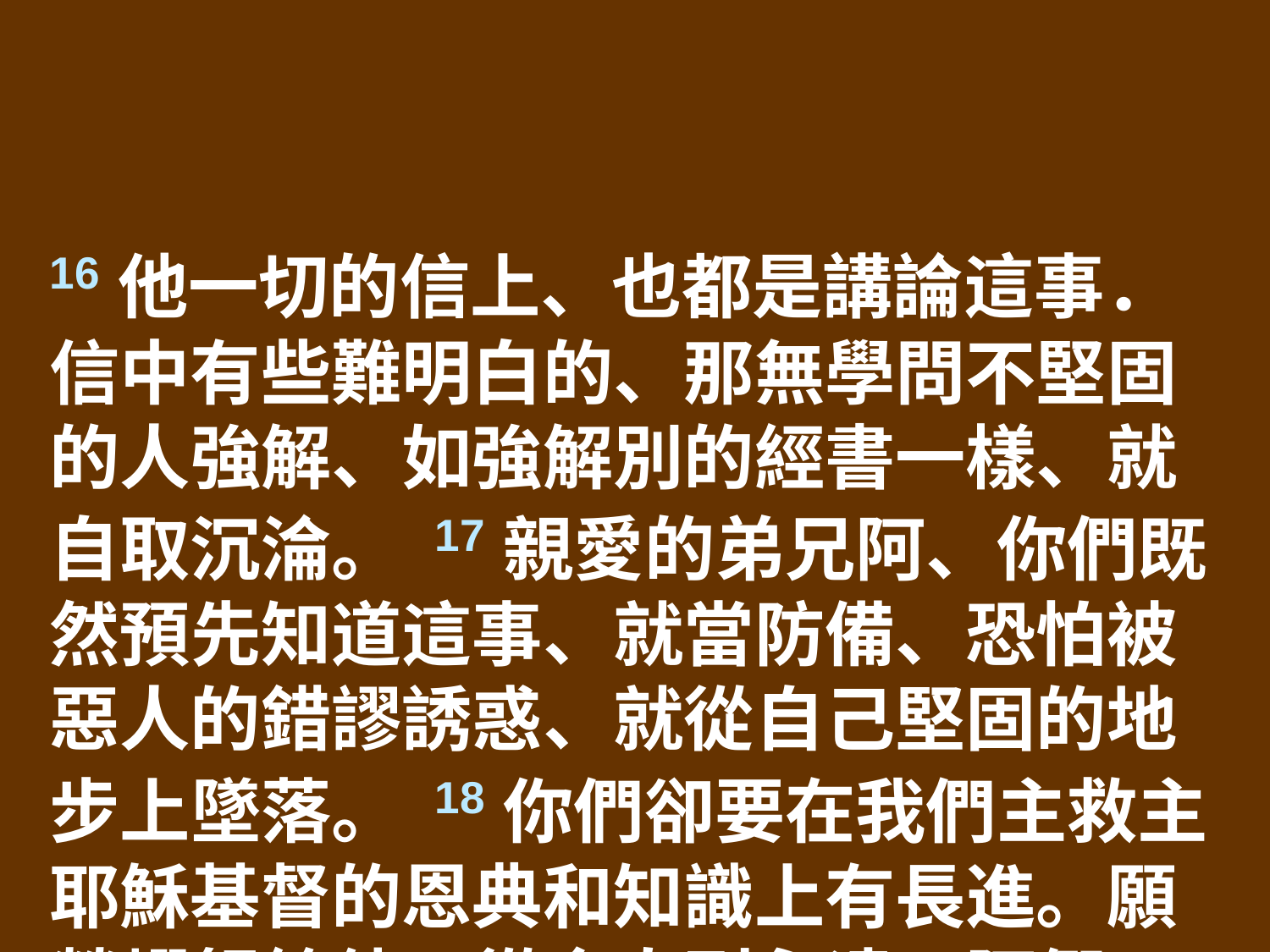

16他一切的信上、也都是講論這事．信中有些難明白的、那無學問不堅固的人強解、如強解別的經書一樣、就自取沉淪。 17親愛的弟兄阿、你們既然預先知道這事、就當防備、恐怕被惡人的錯謬誘惑、就從自己堅固的地步上墜落。 18你們卻要在我們主救主耶穌基督的恩典和知識上有長進。願榮耀歸給他、從今直到永遠。阿們。